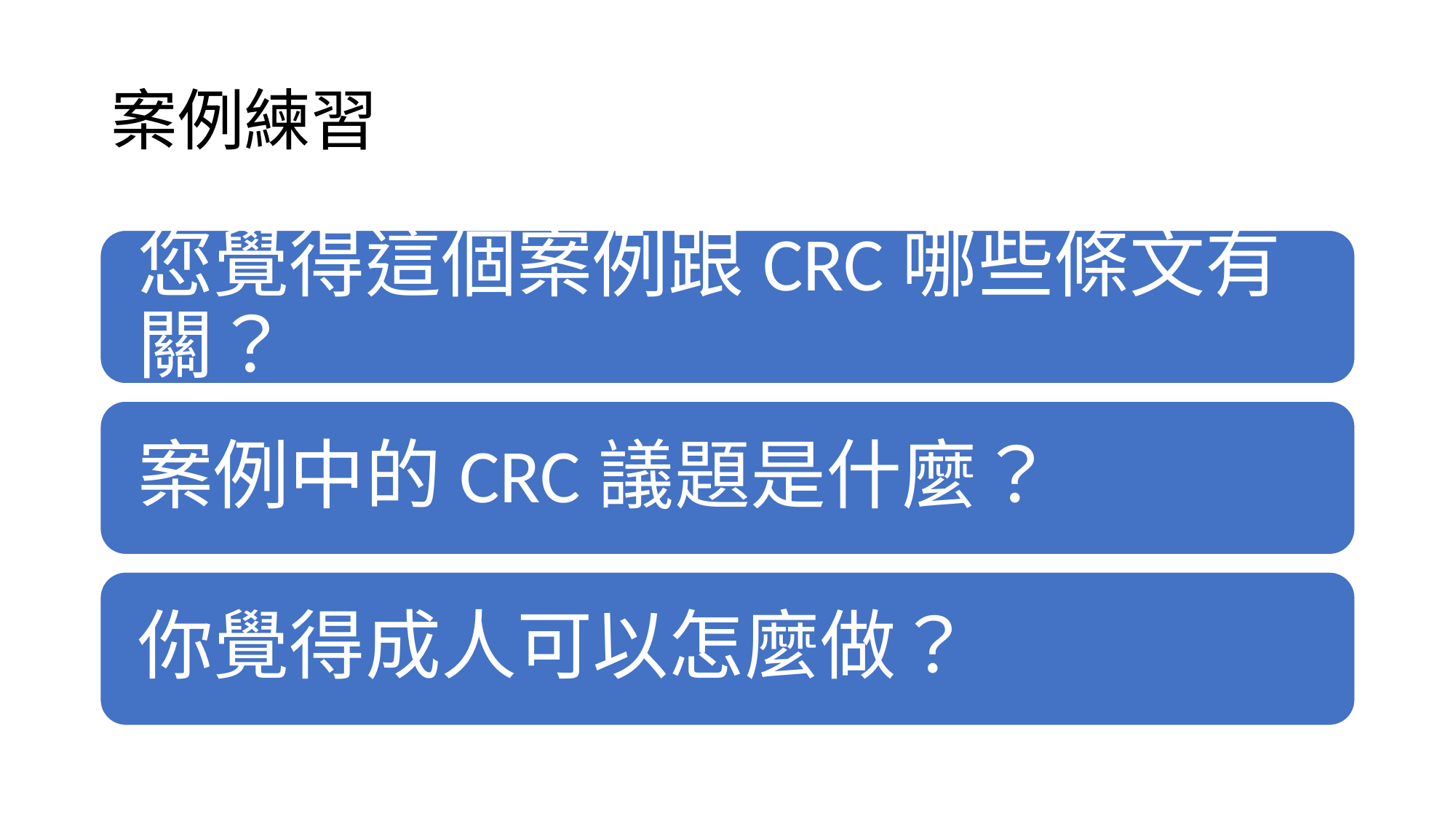

# 案例練習
您覺得這個案例跟CRC哪些條文有關？
案例中的CRC議題是什麼？
你覺得成人可以怎麼做？